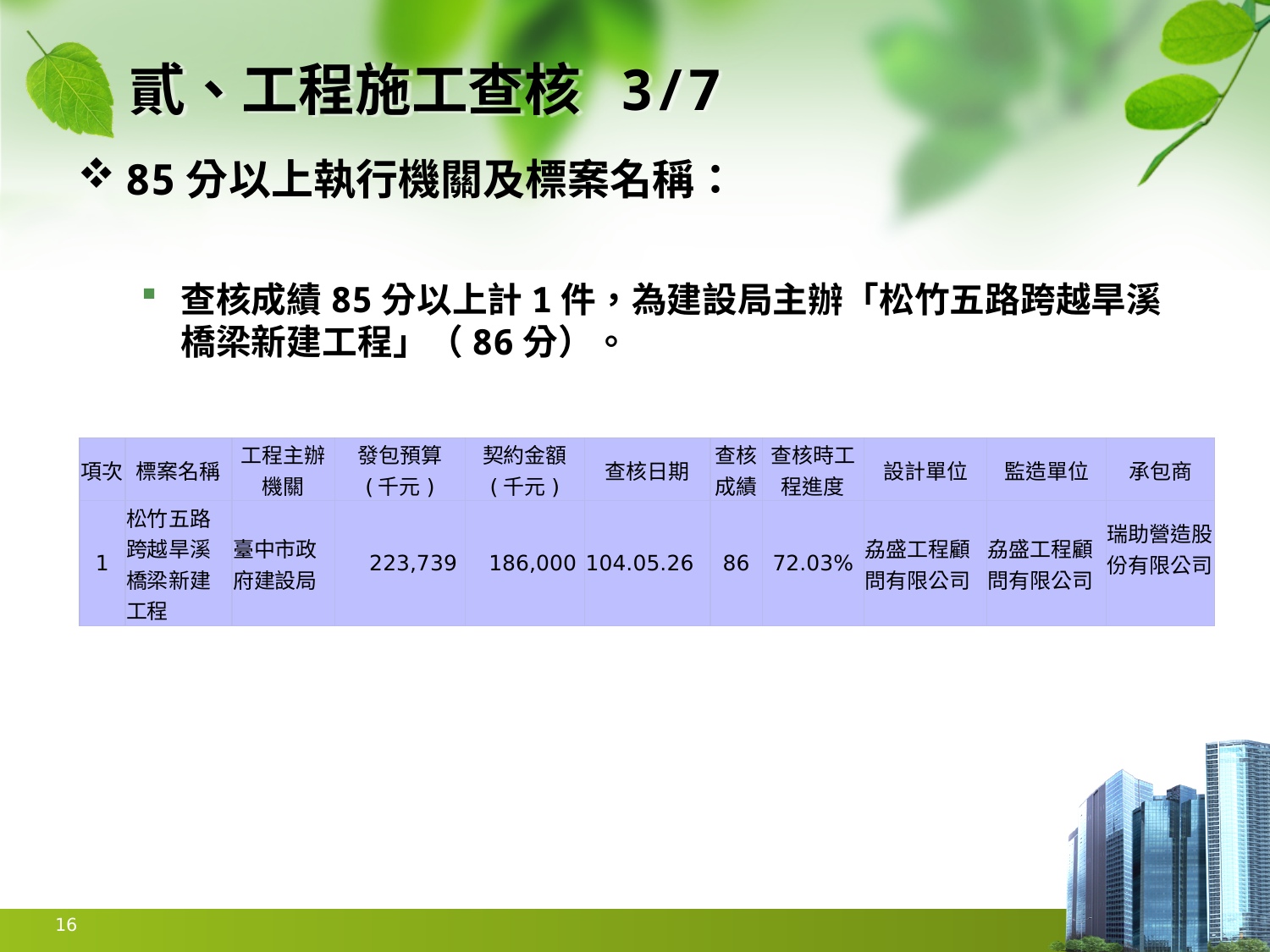

# 貳、工程施工查核  3/7
85分以上執行機關及標案名稱：

查核成績85分以上計1件，為建設局主辦「松竹五路跨越旱溪橋梁新建工程」（86分）。

| 項次 | 標案名稱 | 工程主辦 機關 | 發包預算 (千元) | 契約金額 (千元) | 查核日期 | 查核成績 | 查核時工程進度 | 設計單位 | 監造單位 | 承包商 |
| --- | --- | --- | --- | --- | --- | --- | --- | --- | --- | --- |
| 1 | 松竹五路跨越旱溪橋梁新建工程 | 臺中市政府建設局 | 223,739 | 186,000 | 104.05.26 | 86 | 72.03% | 劦盛工程顧問有限公司 | 劦盛工程顧問有限公司 | 瑞助營造股份有限公司 |
16